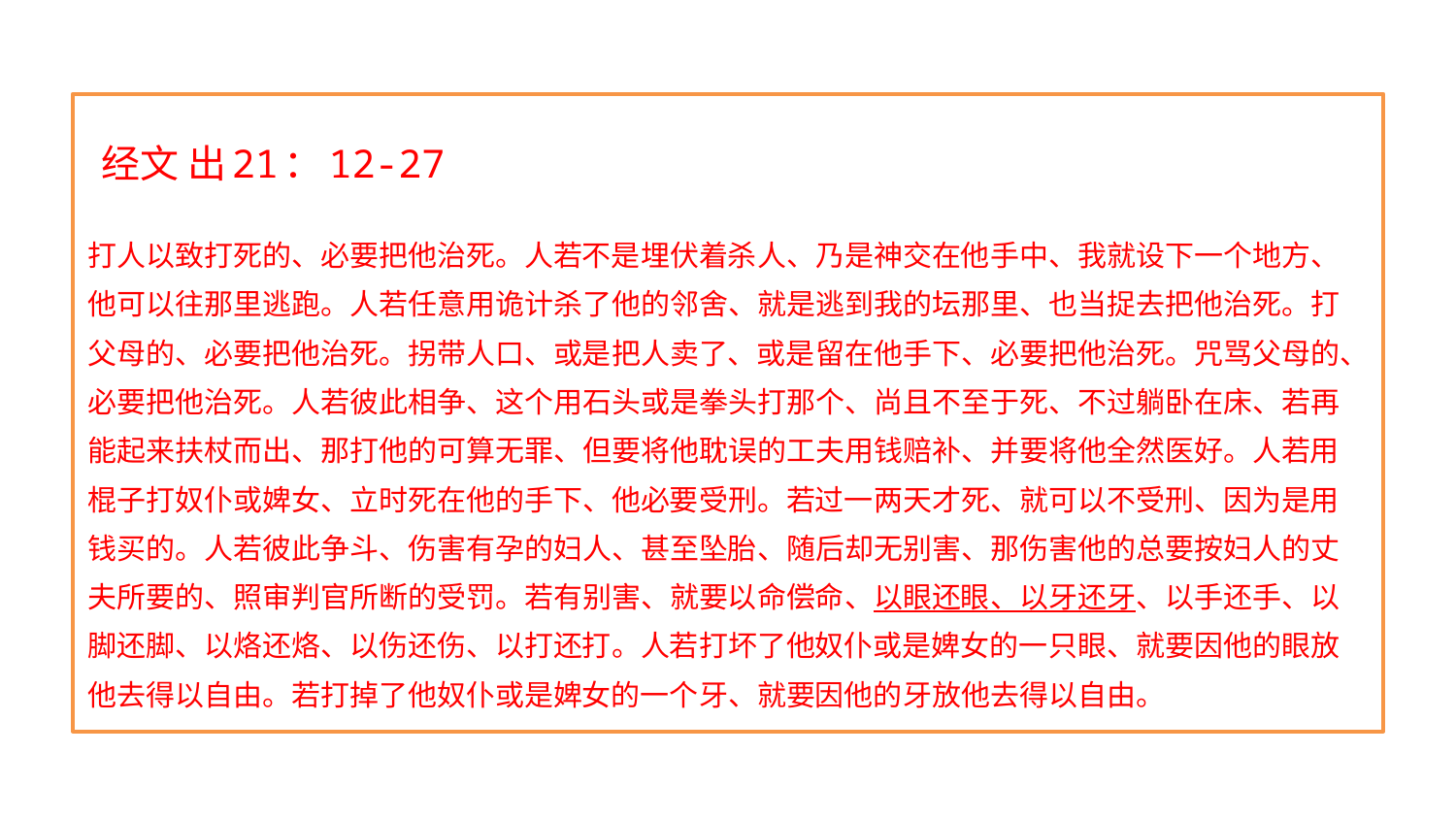

经文 出21：12-27

打人以致打死的、必要把他治死。人若不是埋伏着杀人、乃是神交在他手中、我就设下一个地方、他可以往那里逃跑。人若任意用诡计杀了他的邻舍、就是逃到我的坛那里、也当捉去把他治死。打父母的、必要把他治死。拐带人口、或是把人卖了、或是留在他手下、必要把他治死。咒骂父母的、必要把他治死。人若彼此相争、这个用石头或是拳头打那个、尚且不至于死、不过躺卧在床、若再能起来扶杖而出、那打他的可算无罪、但要将他耽误的工夫用钱赔补、并要将他全然医好。人若用棍子打奴仆或婢女、立时死在他的手下、他必要受刑。若过一两天才死、就可以不受刑、因为是用钱买的。人若彼此争斗、伤害有孕的妇人、甚至坠胎、随后却无别害、那伤害他的总要按妇人的丈夫所要的、照审判官所断的受罚。若有别害、就要以命偿命、以眼还眼、以牙还牙、以手还手、以脚还脚、以烙还烙、以伤还伤、以打还打。人若打坏了他奴仆或是婢女的一只眼、就要因他的眼放他去得以自由。若打掉了他奴仆或是婢女的一个牙、就要因他的牙放他去得以自由。